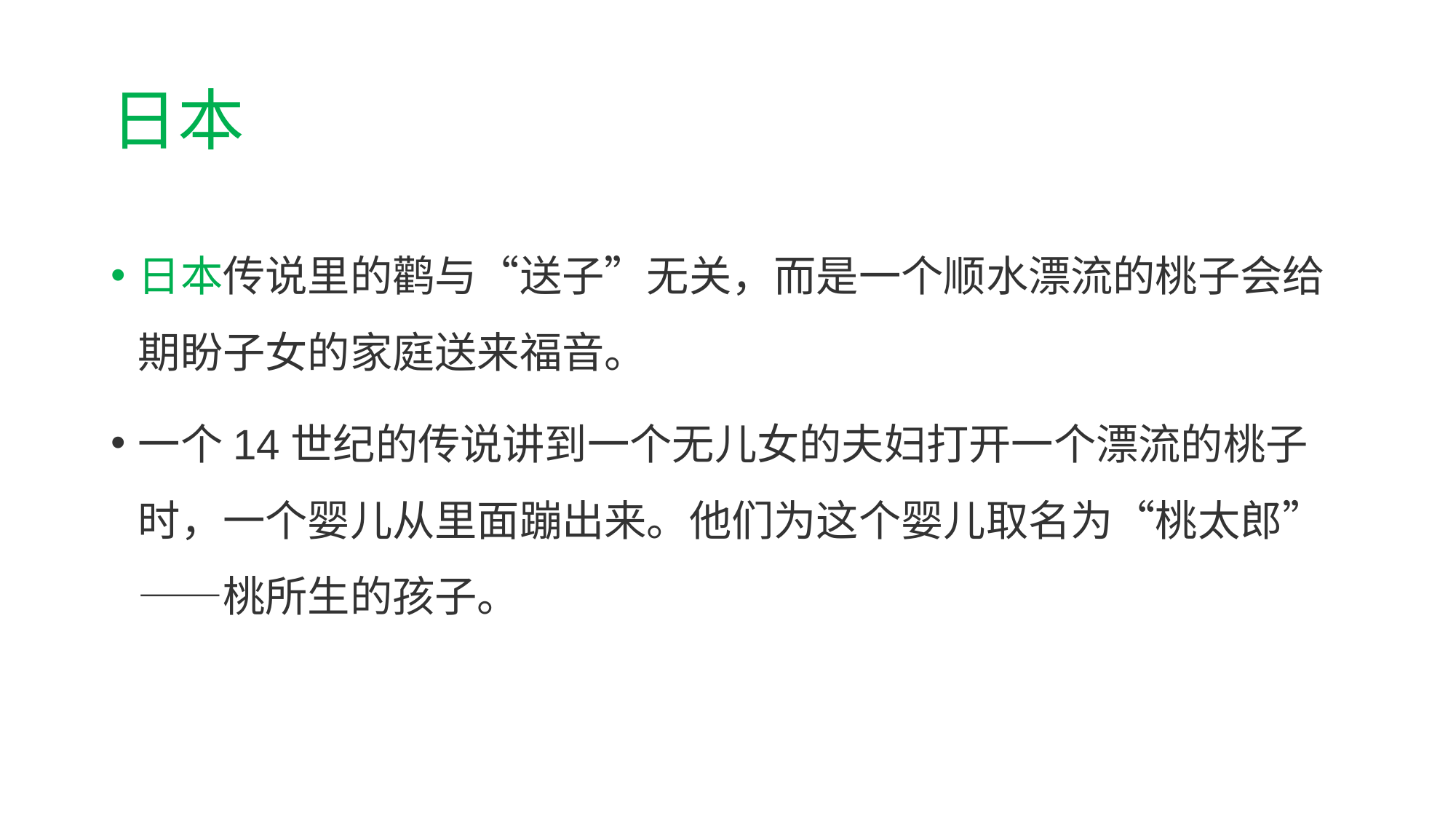

# 日本
日本传说里的鹳与“送子”无关，而是一个顺水漂流的桃子会给期盼子女的家庭送来福音。
一个14世纪的传说讲到一个无儿女的夫妇打开一个漂流的桃子时，一个婴儿从里面蹦出来。他们为这个婴儿取名为“桃太郎”——桃所生的孩子。